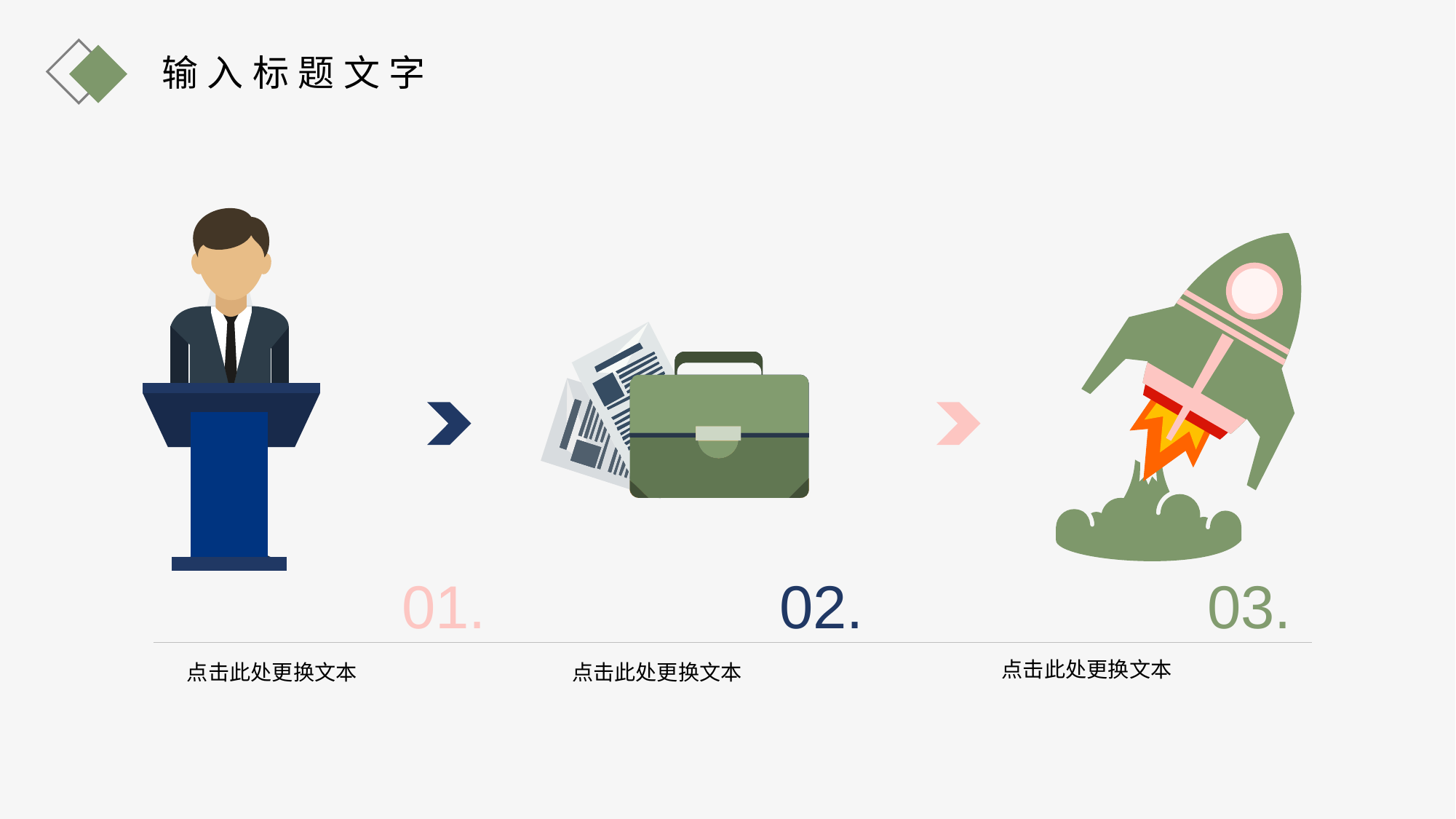

输入标题文字

01.
02.
03.
点击此处更换文本
点击此处更换文本
点击此处更换文本